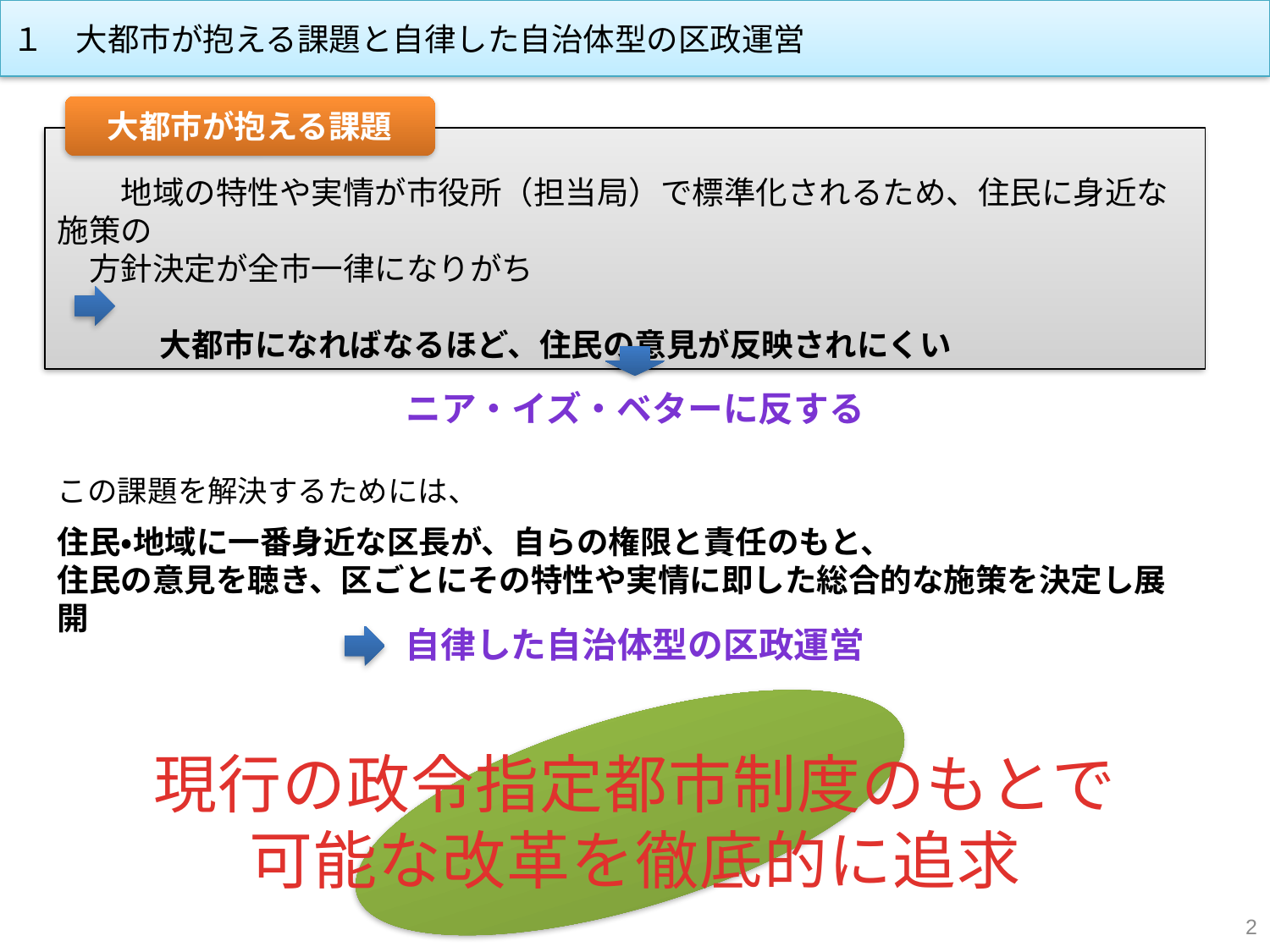

１　大都市が抱える課題と自律した自治体型の区政運営
大都市が抱える課題

　　地域の特性や実情が市役所（担当局）で標準化されるため、住民に身近な施策の
　方針決定が全市一律になりがち

　　　 大都市になればなるほど、住民の意見が反映されにくい

ニア・イズ・ベターに反する
この課題を解決するためには、
住民・地域に一番身近な区長が、自らの権限と責任のもと、
住民の意見を聴き、区ごとにその特性や実情に即した総合的な施策を決定し展開
自律した自治体型の区政運営

現行の政令指定都市制度のもとで
可能な改革を徹底的に追求
2